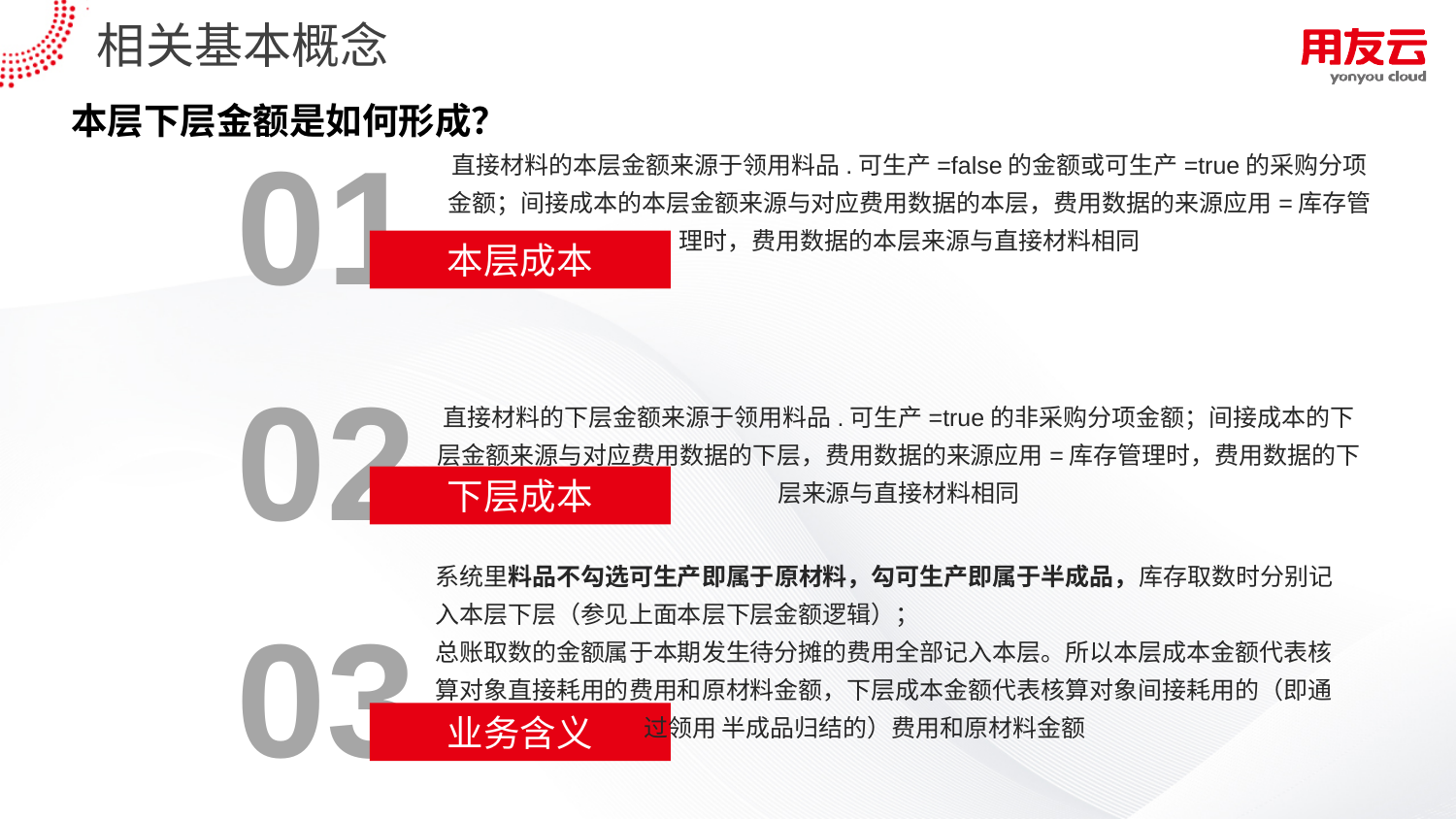

# 相关基本概念
本层下层金额是如何形成？
01
直接材料的本层金额来源于领用料品.可生产=false的金额或可生产=true的采购分项金额；间接成本的本层金额来源与对应费用数据的本层，费用数据的来源应用=库存管理时，费用数据的本层来源与直接材料相同
本层成本
02
直接材料的下层金额来源于领用料品.可生产=true的非采购分项金额；间接成本的下层金额来源与对应费用数据的下层，费用数据的来源应用=库存管理时，费用数据的下层来源与直接材料相同
下层成本
系统里料品不勾选可生产即属于原材料，勾可生产即属于半成品，库存取数时分别记入本层下层（参见上面本层下层金额逻辑）；
总账取数的金额属于本期发生待分摊的费用全部记入本层。所以本层成本金额代表核算对象直接耗用的费用和原材料金额，下层成本金额代表核算对象间接耗用的（即通
                                      过领用 半成品归结的）费用和原材料金额
03
业务含义